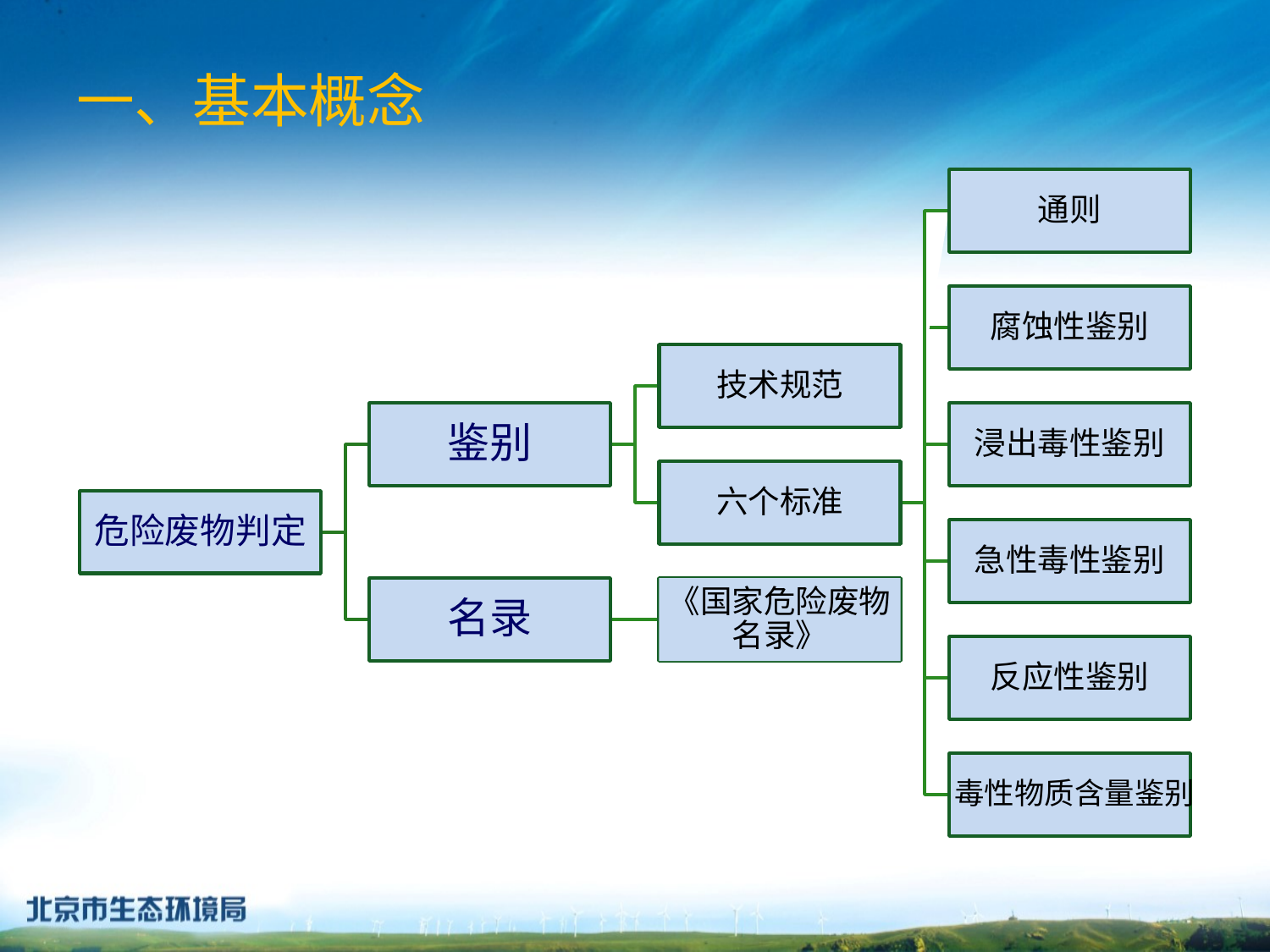

# 一、基本概念

通则

腐蚀性鉴别

技术规范

鉴别

浸出毒性鉴别

六个标准

危险废物判定

急性毒性鉴别

名录

《国家危险废物名录》

反应性鉴别

毒性物质含量鉴别